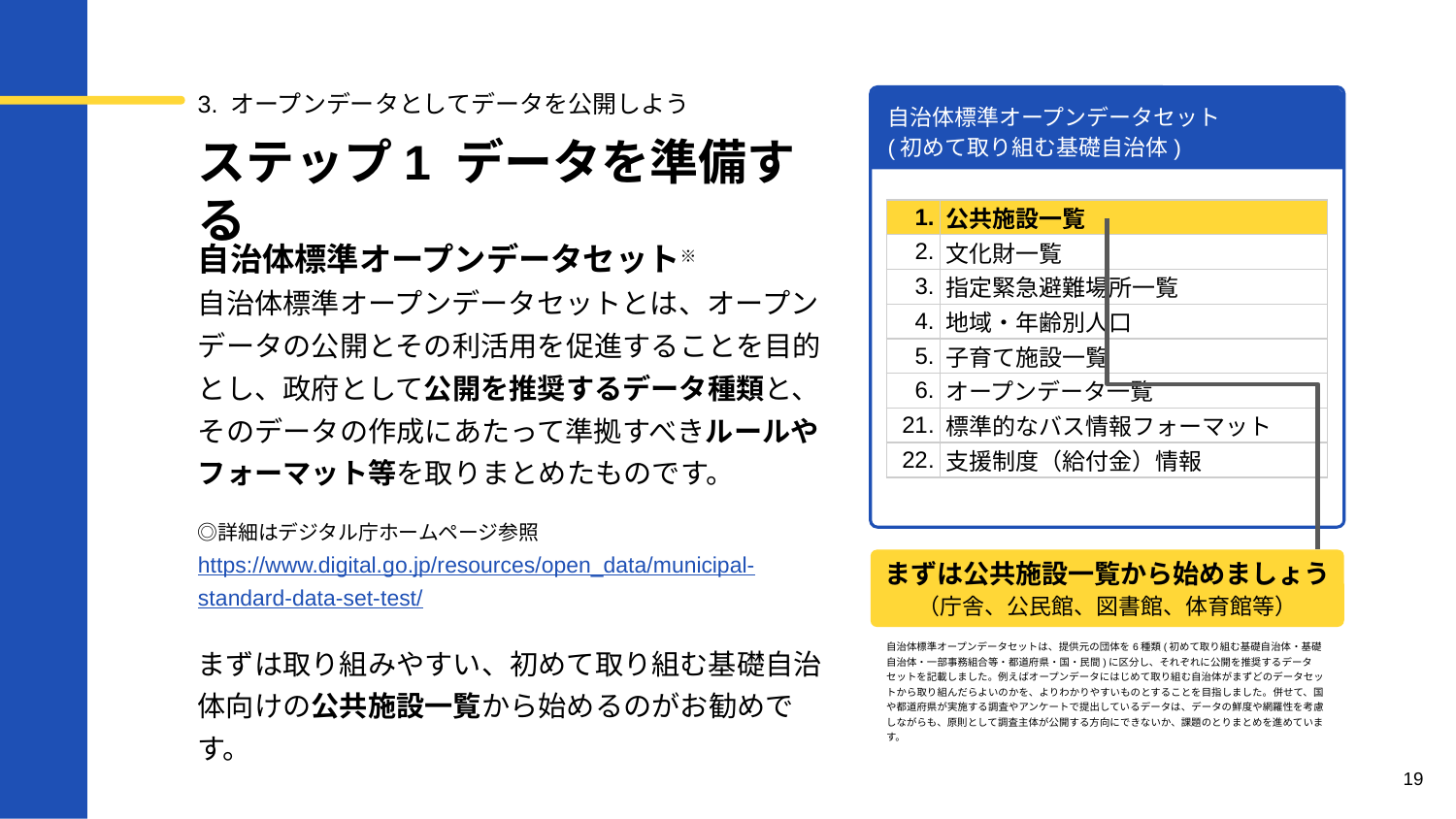

3. オープンデータとしてデータを公開しよう
自治体標準オープンデータセット
(初めて取り組む基礎自治体)

# ステップ1 データを準備する
| 1. | 公共施設一覧 |
| --- | --- |
| 2. | 文化財一覧 |
| 3. | 指定緊急避難場所一覧 |
| 4. | 地域・年齢別人口 |
| 5. | 子育て施設一覧 |
| 6. | オープンデータ一覧 |
| 21. | 標準的なバス情報フォーマット |
| 22. | 支援制度（給付金）情報 |
自治体標準オープンデータセット※
自治体標準オープンデータセットとは、オープンデータの公開とその利活用を促進することを目的とし、政府として公開を推奨するデータ種類と、そのデータの作成にあたって準拠すべきルールやフォーマット等を取りまとめたものです。
◎詳細はデジタル庁ホームページ参照
https://www.digital.go.jp/resources/open_data/municipal-standard-data-set-test/
まずは公共施設一覧から始めましょう
（庁舎、公民館、図書館、体育館等）
まずは取り組みやすい、初めて取り組む基礎自治体向けの公共施設一覧から始めるのがお勧めです。
自治体標準オープンデータセットは、提供元の団体を6種類(初めて取り組む基礎自治体・基礎自治体・一部事務組合等・都道府県・国・⺠間)に区分し、それぞれに公開を推奨するデータセットを記載しました。例えばオープンデータにはじめて取り組む自治体がまずどのデータセットから取り組んだらよいのかを、よりわかりやすいものとすることを目指しました。併せて、国や都道府県が実施する調査やアンケートで提出しているデータは、データの鮮度や網羅性を考慮しながらも、原則として調査主体が公開する方向にできないか、課題のとりまとめを進めています。
19